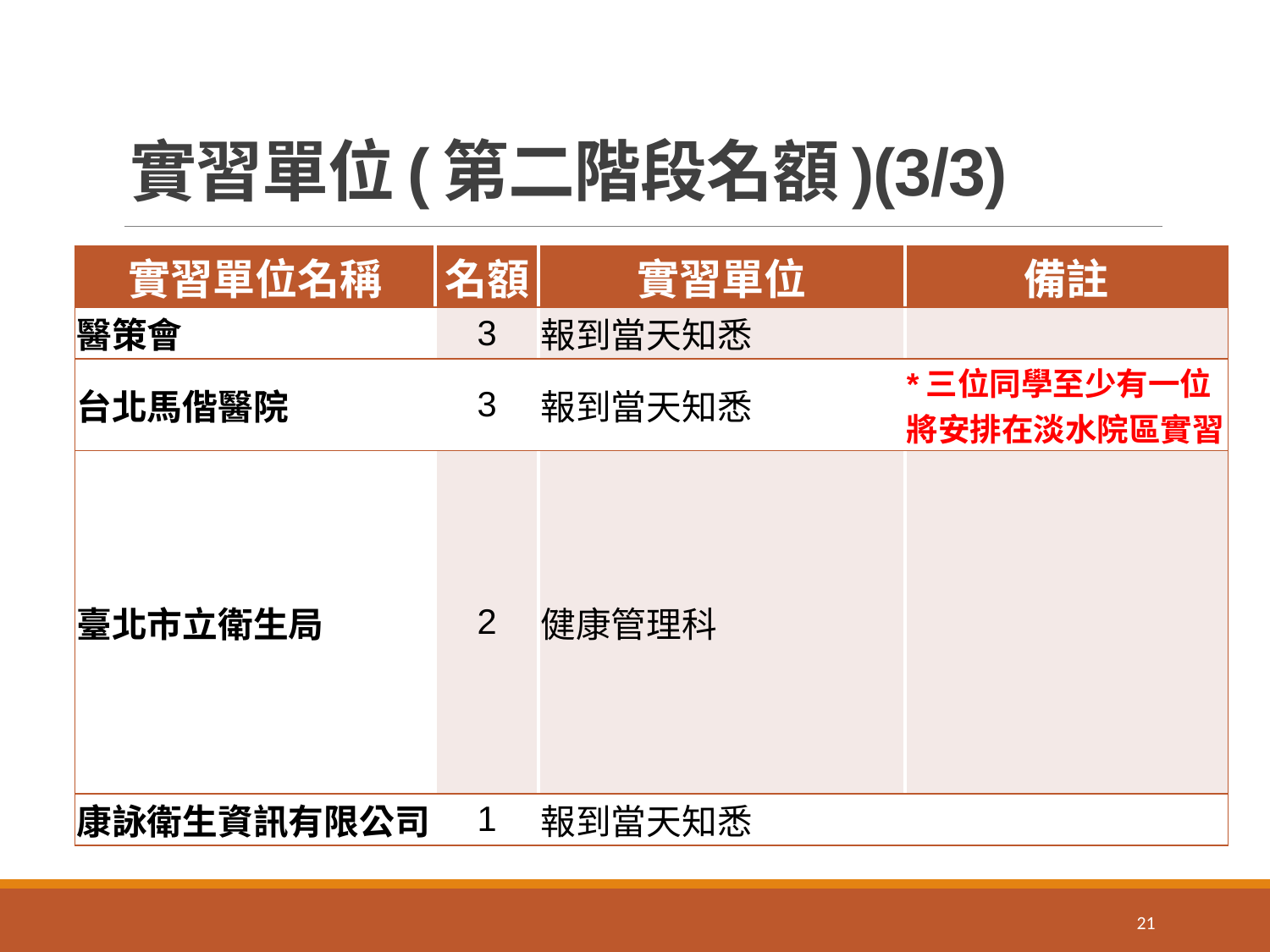

# 實習單位(第二階段名額)(3/3)
| 實習單位名稱 | 名額 | 實習單位 | 備註 |
| --- | --- | --- | --- |
| 醫策會 | 3 | 報到當天知悉 |  |
| 台北馬偕醫院 | 3 | 報到當天知悉 | \*三位同學至少有一位將安排在淡水院區實習 |
| 臺北市立衛生局 | 2 | 健康管理科 |  |
| 康詠衛生資訊有限公司 | 1 | 報到當天知悉 |  |
21